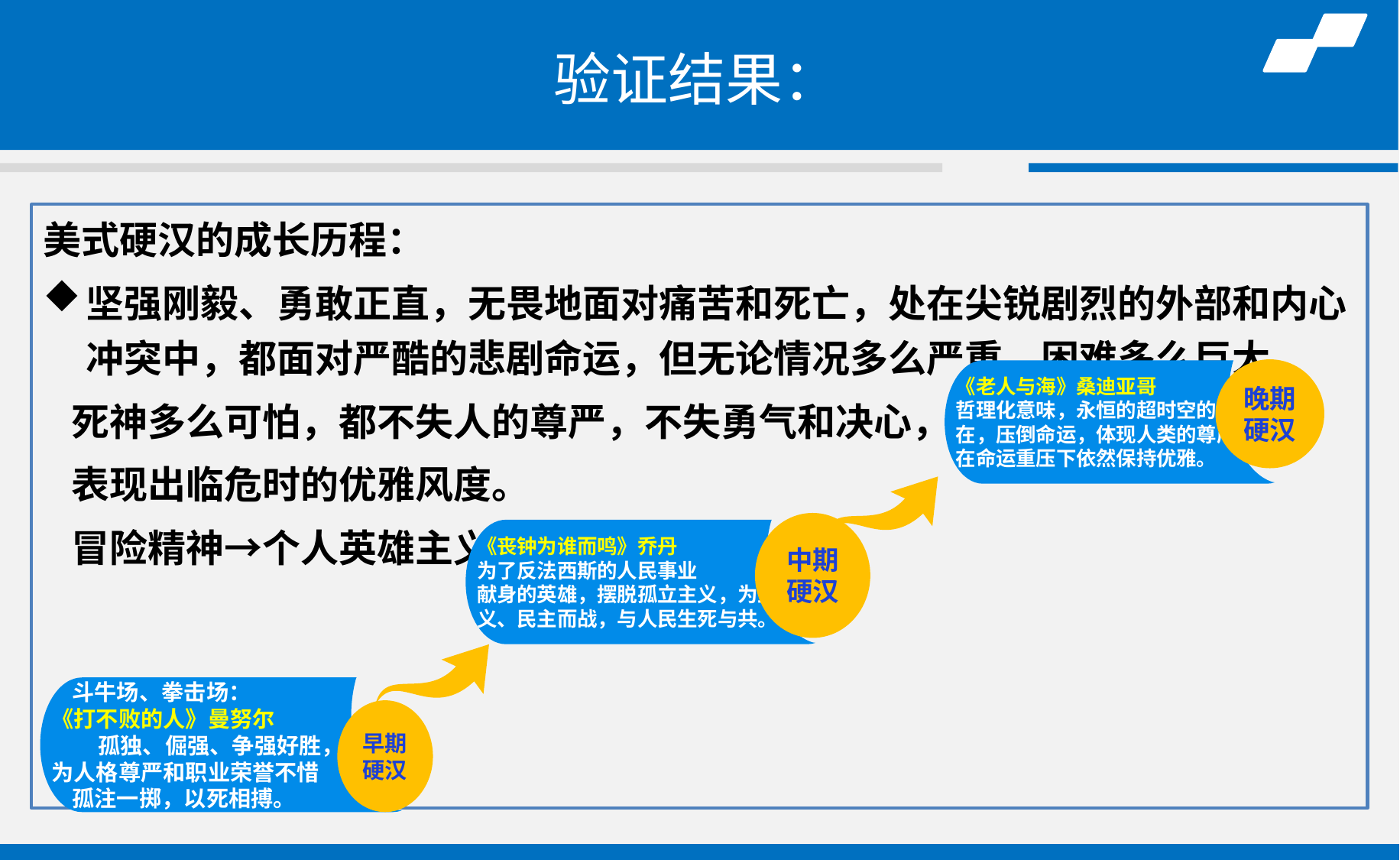

# 验证结果：

美式硬汉的成长历程：
坚强刚毅、勇敢正直，无畏地面对痛苦和死亡，处在尖锐剧烈的外部和内心冲突中，都面对严酷的悲剧命运，但无论情况多么严重，困难多么巨大，
  死神多么可怕，都不失人的尊严，不失勇气和决心，
  表现出临危时的优雅风度。
  冒险精神→个人英雄主义→坚强与优雅

晚期硬汉
《老人与海》桑迪亚哥
哲理化意味，永恒的超时空的存在，压倒命运，体现人类的尊严，在命运重压下依然保持优雅。

中期硬汉
《丧钟为谁而鸣》乔丹
为了反法西斯的人民事业
献身的英雄，摆脱孤立主义，为正义、民主而战，与人民生死与共。

   斗牛场、拳击场：
《打不败的人》曼努尔
        孤独、倔强、争强好胜，
为人格尊严和职业荣誉不惜
   孤注一掷，以死相搏。
早期硬汉